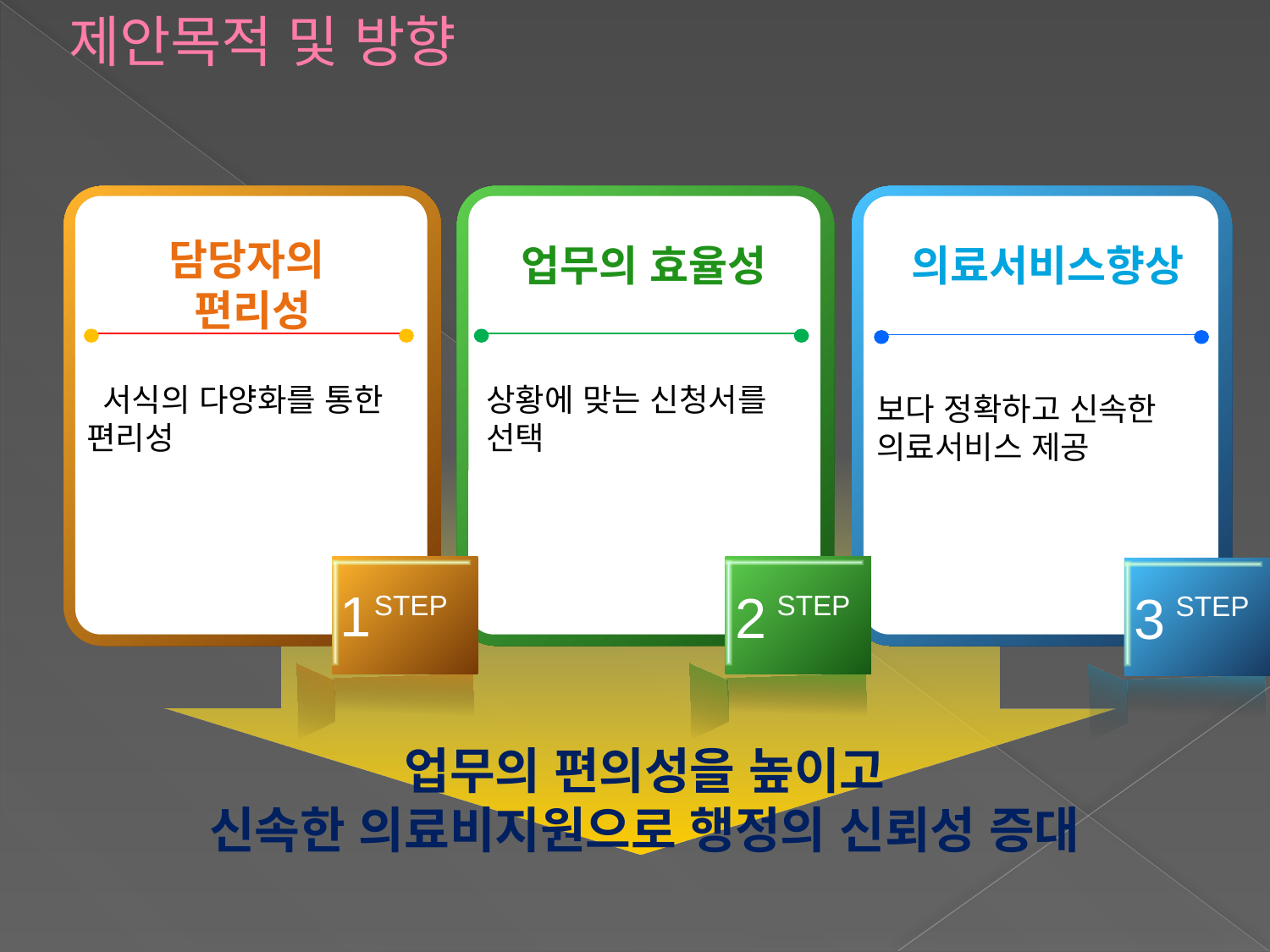

# 제안목적 및 방향

담당자의
편리성

1
STEP

업무의 효율성

2
STEP

의료서비스향상

3
STEP

 서식의 다양화를 통한 편리성
상황에 맞는 신청서를 선택
보다 정확하고 신속한 의료서비스 제공
업무의 편의성을 높이고
신속한 의료비지원으로 행정의 신뢰성 증대